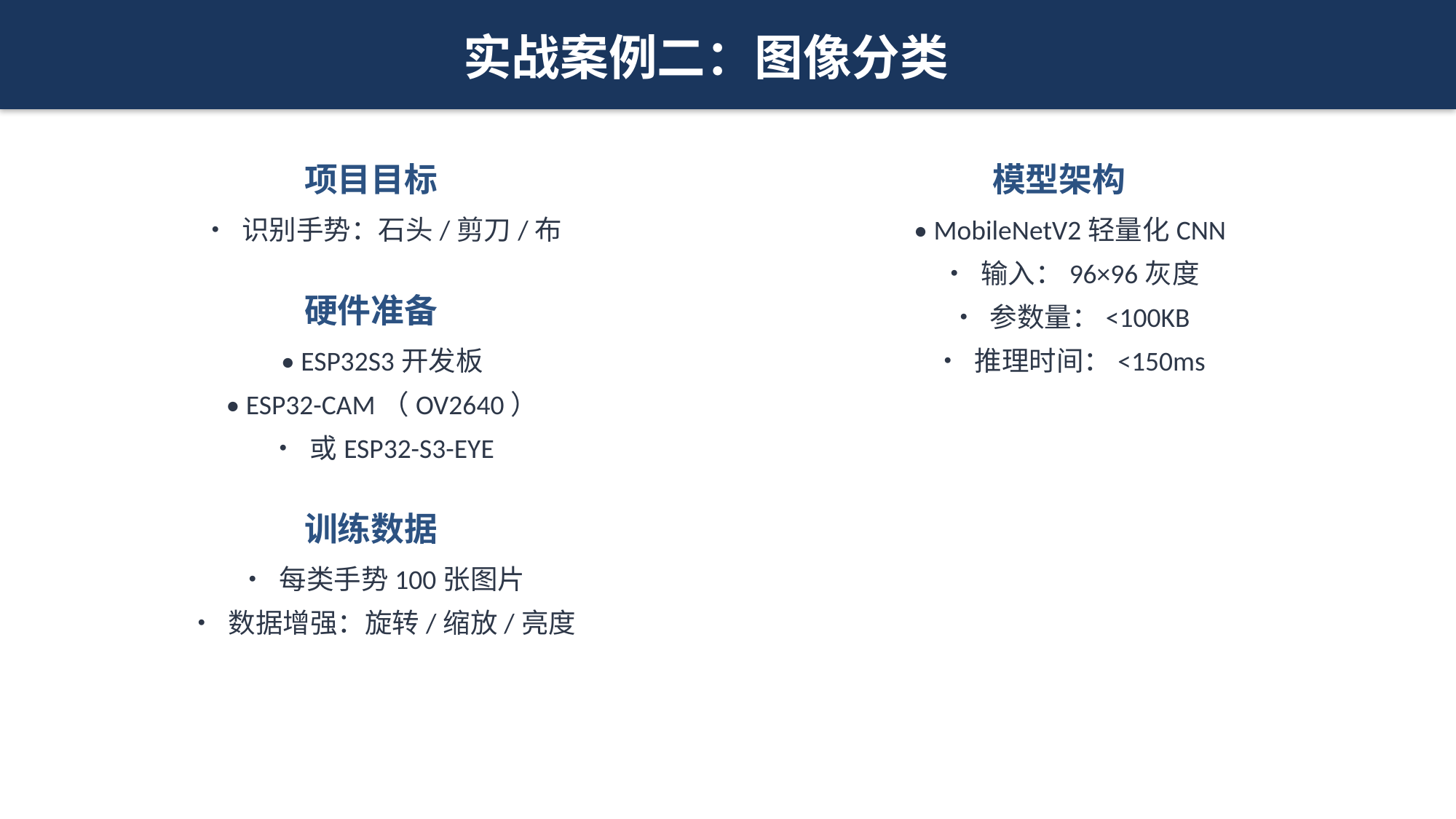

实战案例二：图像分类
项目目标
模型架构
• 识别手势：石头/剪刀/布
• MobileNetV2轻量化CNN
• 输入：96×96灰度
硬件准备
• 参数量：<100KB
• ESP32S3开发板
• 推理时间：<150ms
• ESP32-CAM（OV2640）
• 或ESP32-S3-EYE
训练数据
• 每类手势100张图片
• 数据增强：旋转/缩放/亮度